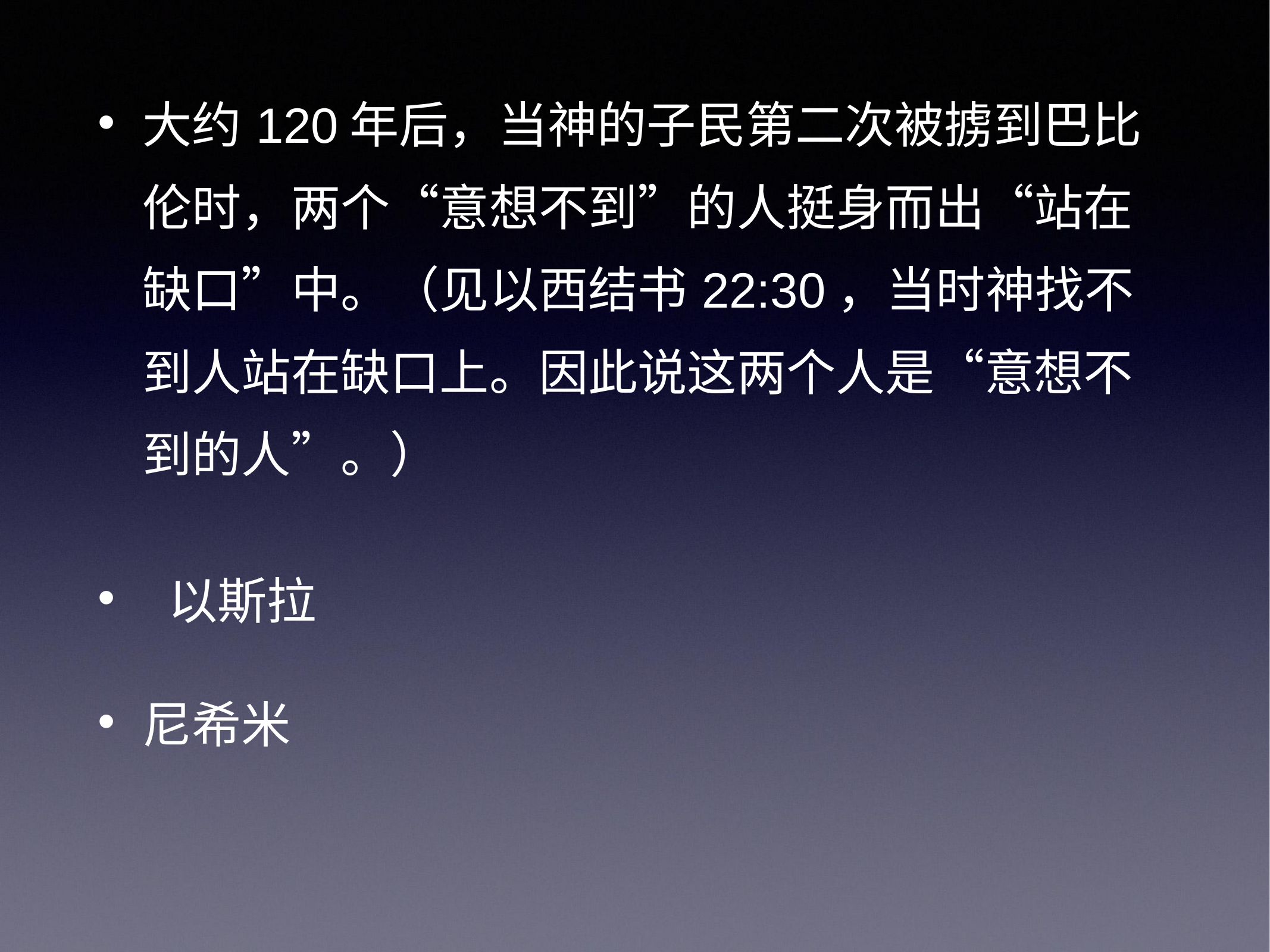

大约120年后，当神的子民第二次被掳到巴比伦时，两个“意想不到”的人挺身而出“站在缺口”中。（见以西结书22:30，当时神找不到人站在缺口上。因此说这两个人是“意想不到的人”。）

 以斯拉
尼希米